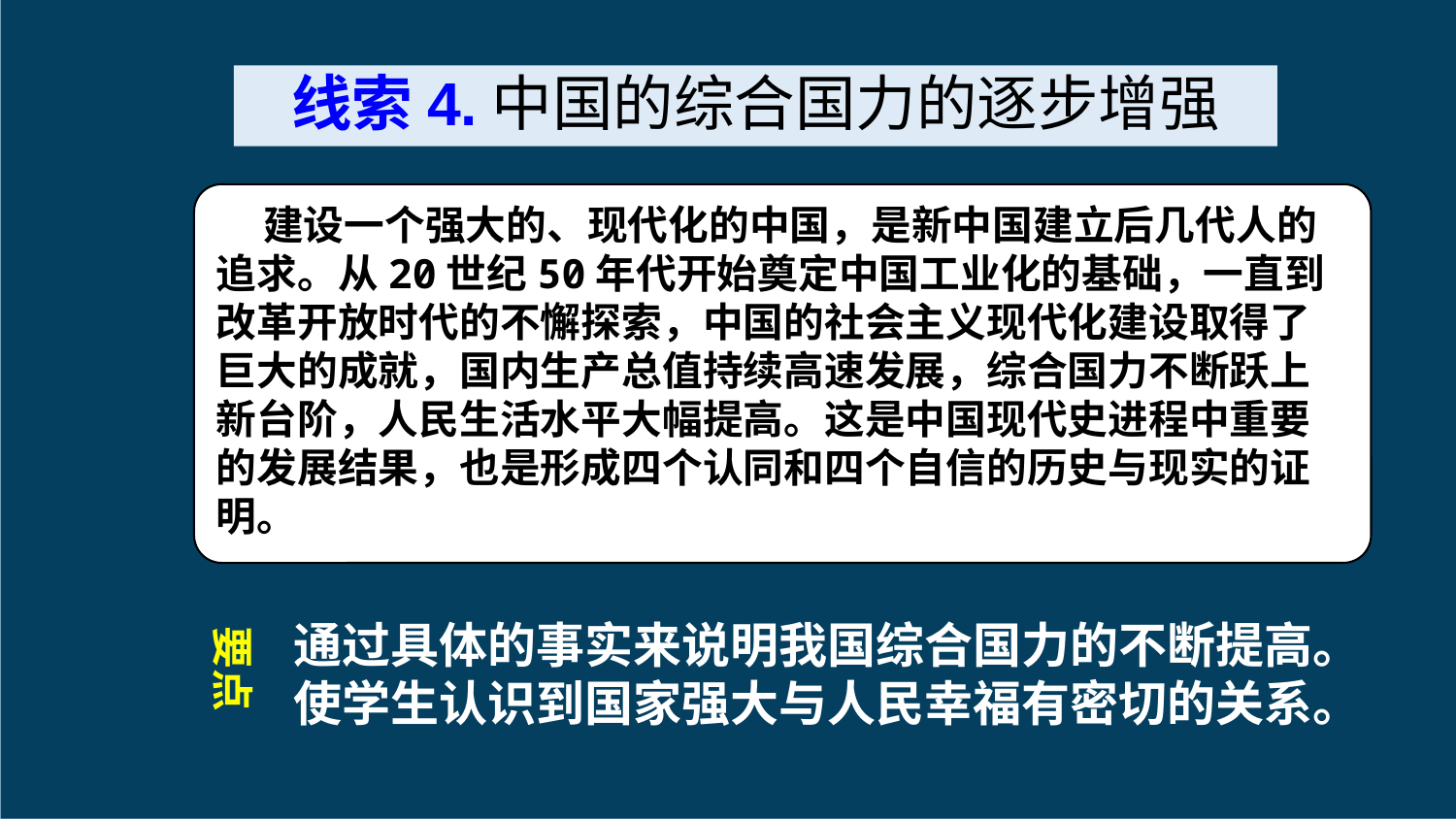

线索4.中国的综合国力的逐步增强
    建设一个强大的、现代化的中国，是新中国建立后几代人的追求。从20世纪50年代开始奠定中国工业化的基础，一直到改革开放时代的不懈探索，中国的社会主义现代化建设取得了巨大的成就，国内生产总值持续高速发展，综合国力不断跃上新台阶，人民生活水平大幅提高。这是中国现代史进程中重要的发展结果，也是形成四个认同和四个自信的历史与现实的证明。

通过具体的事实来说明我国综合国力的不断提高。
使学生认识到国家强大与人民幸福有密切的关系。
要点